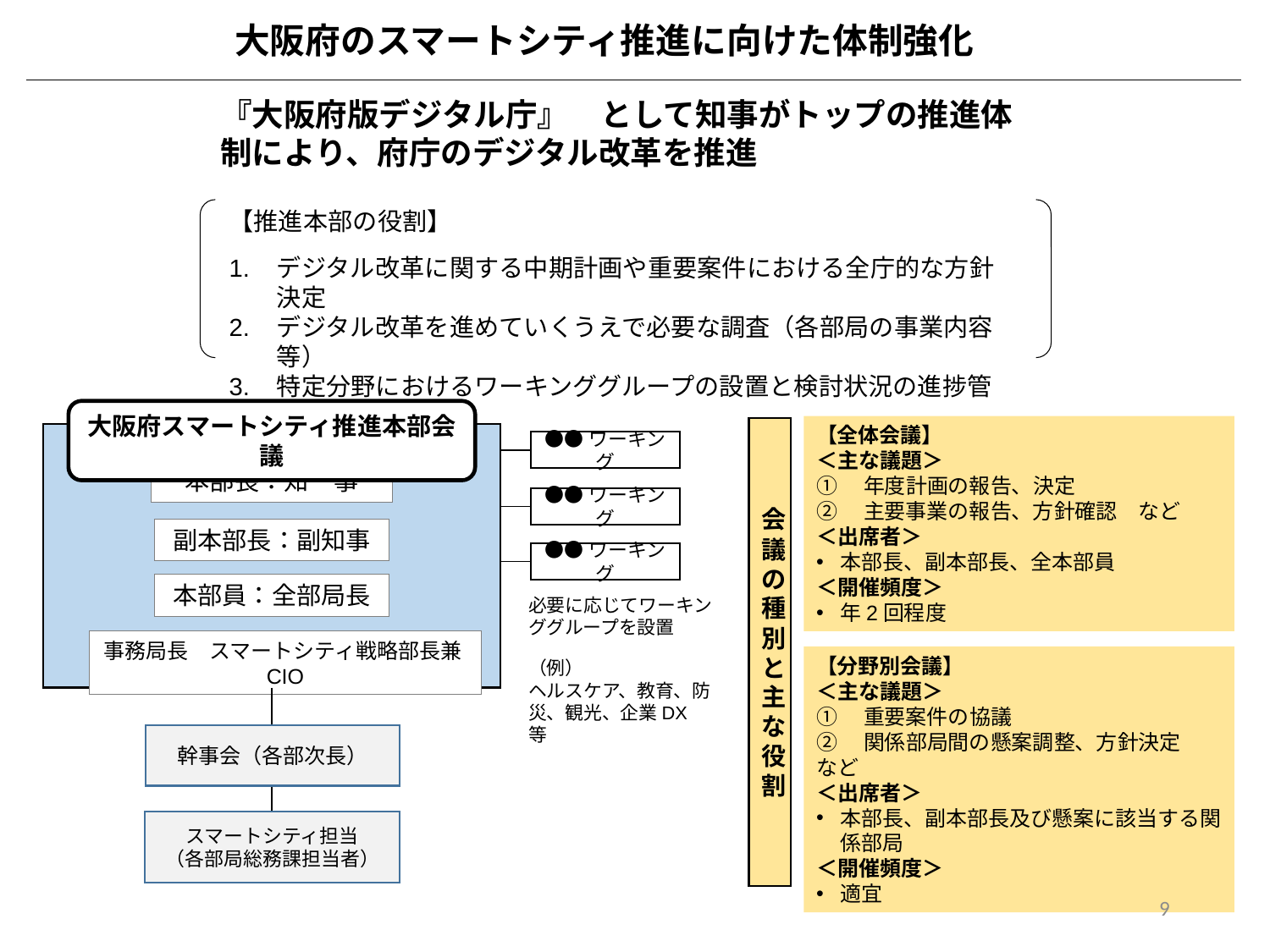

大阪府のスマートシティ推進に向けた体制強化
『大阪府版デジタル庁』　として知事がトップの推進体制により、府庁のデジタル改革を推進
【推進本部の役割】

デジタル改革に関する中期計画や重要案件における全庁的な方針決定
デジタル改革を進めていくうえで必要な調査（各部局の事業内容等）
特定分野におけるワーキンググループの設置と検討状況の進捗管理　　など

大阪府スマートシティ推進本部会議
【全体会議】
＜主な議題＞
①　年度計画の報告、決定
②　主要事業の報告、方針確認　など
＜出席者＞
本部長、副本部長、全本部員
＜開催頻度＞
年2回程度
会議の種別と主な役割

●●ワーキング
本部長：知　事
●●ワーキング
副本部長：副知事
●●ワーキング
本部員：全部局長
必要に応じてワーキンググループを設置

（例）
ヘルスケア、教育、防災、観光、企業DX　等
事務局長　スマートシティ戦略部長兼CIO
【分野別会議】
＜主な議題＞
①　重要案件の協議
②　関係部局間の懸案調整、方針決定　など
＜出席者＞
本部長、副本部長及び懸案に該当する関係部局
＜開催頻度＞
適宜
幹事会（各部次長）
スマートシティ担当
（各部局総務課担当者）
9